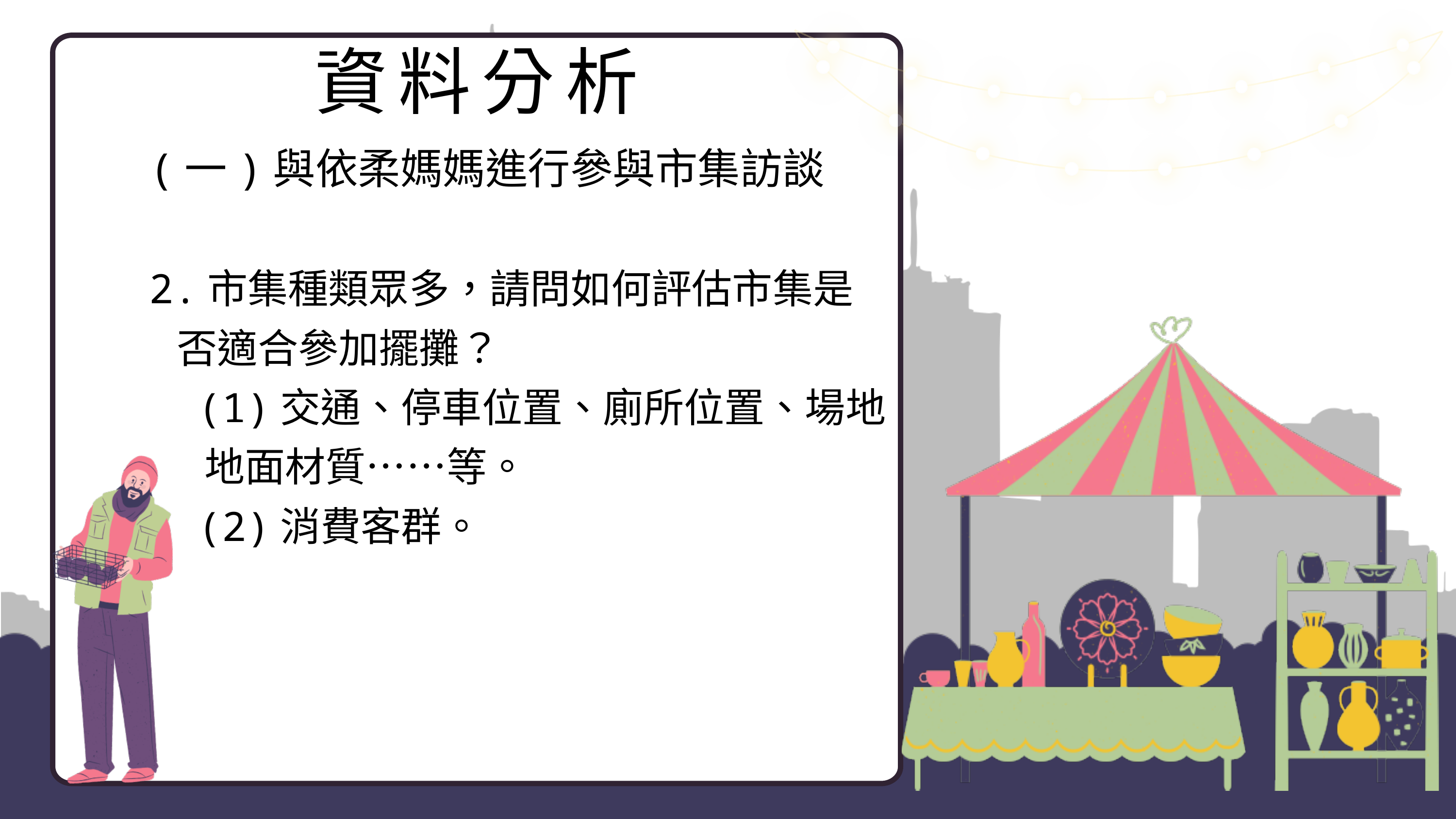

資料分析
(一)與依柔媽媽進行參與市集訪談

2.市集種類眾多，請問如何評估市集是
  否適合參加擺攤？
  (1)交通、停車位置、廁所位置、場地
     地面材質……等。
  (2)消費客群。